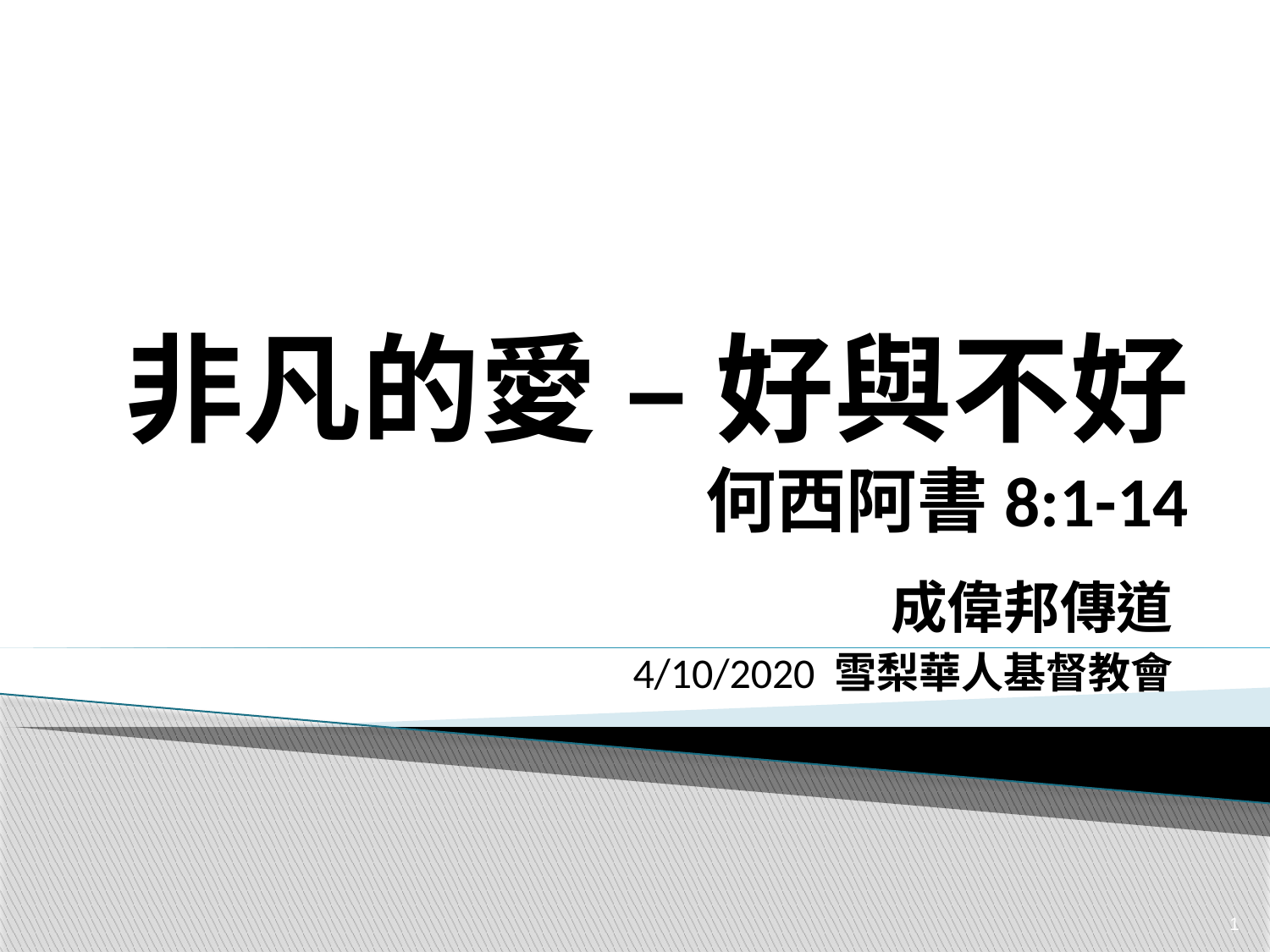

# 非凡的愛 – 好與不好 何西阿書8:1-14
成偉邦傳道
4/10/2020 雪梨華人基督教會

1